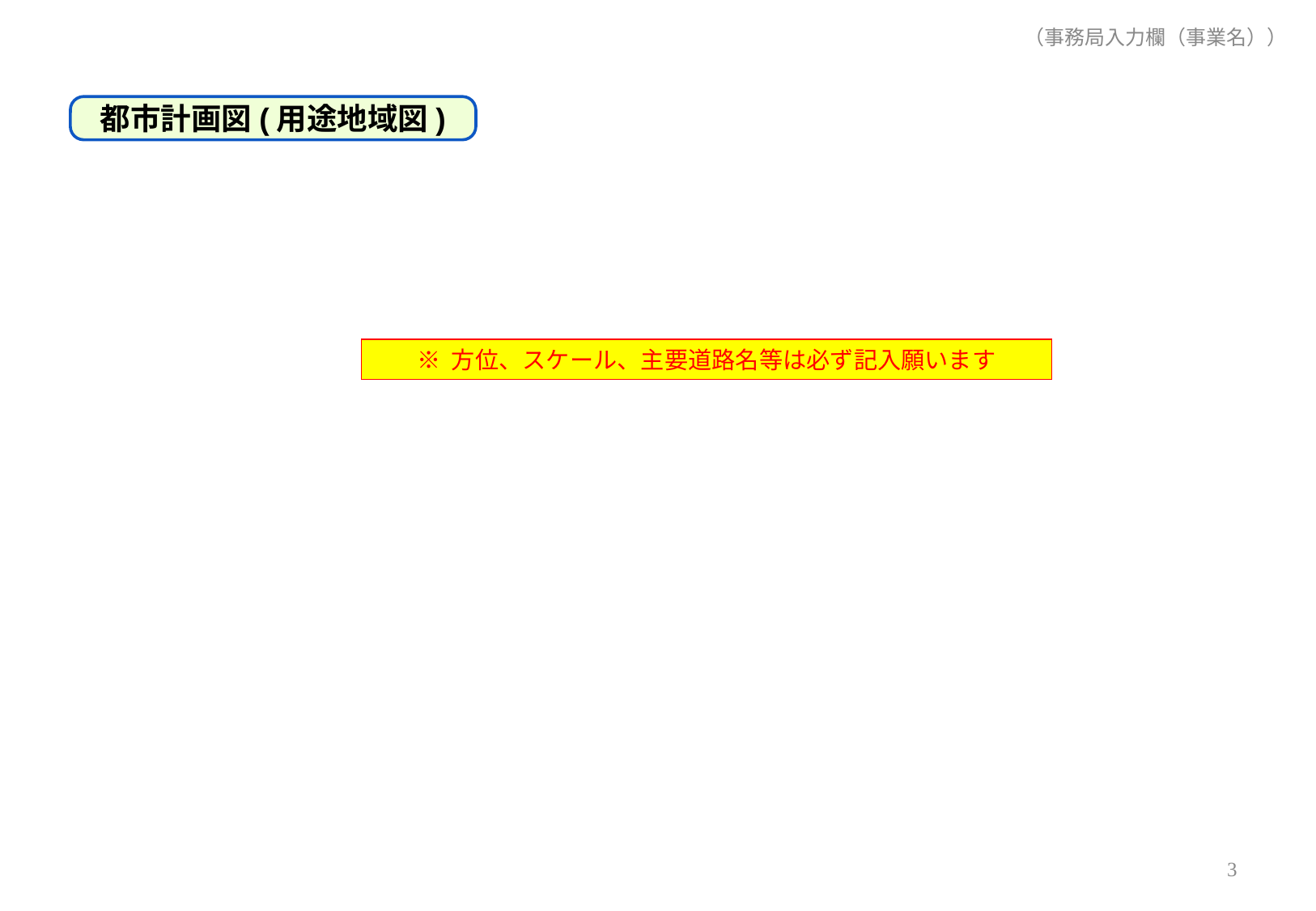

（事務局入力欄（事業名））
都市計画図(用途地域図)
※ 方位、スケール、主要道路名等は必ず記入願います
3